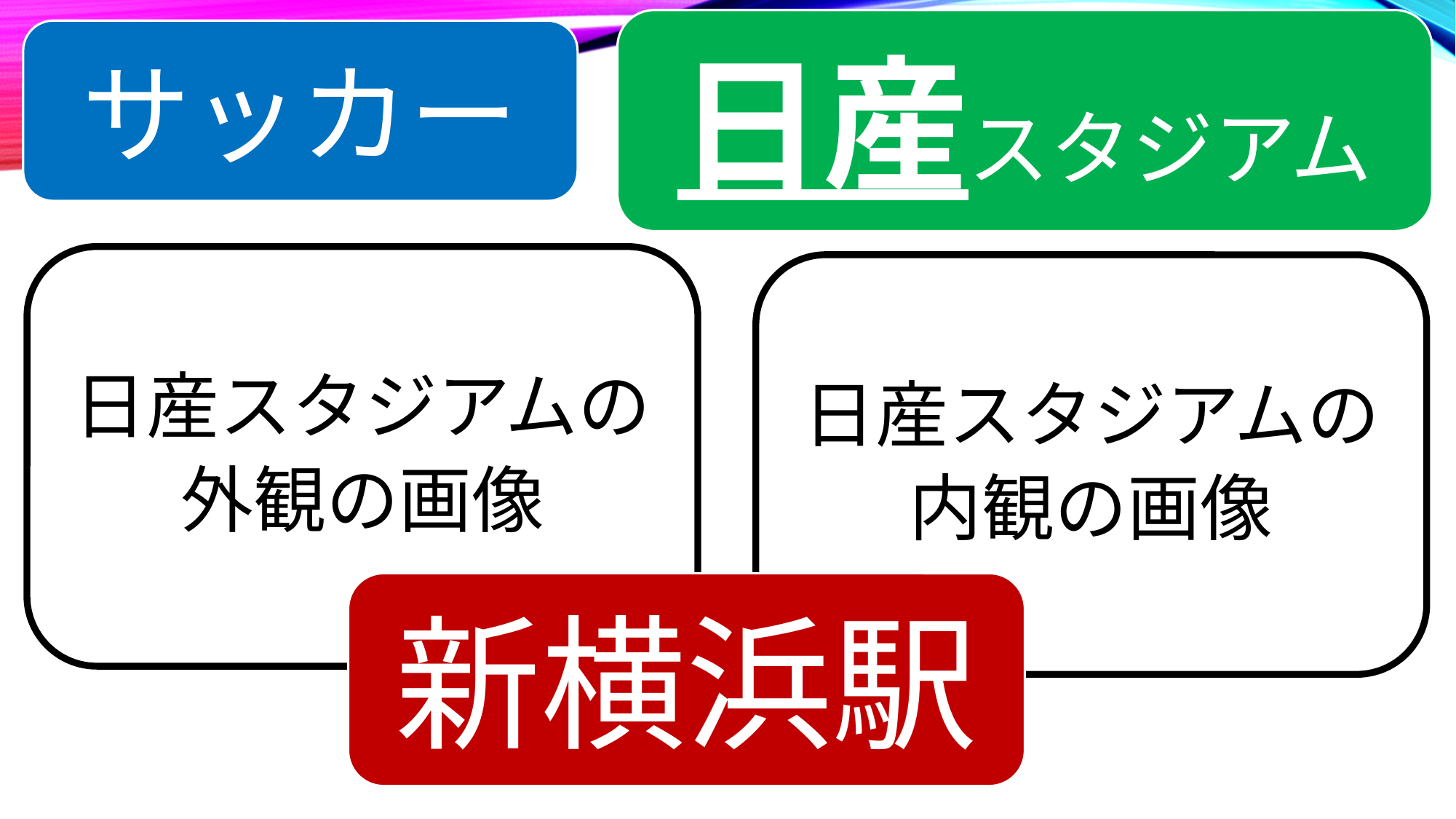

日産スタジアム
サッカー
#
日産スタジアムの
外観の画像
日産スタジアムの
内観の画像

新横浜駅